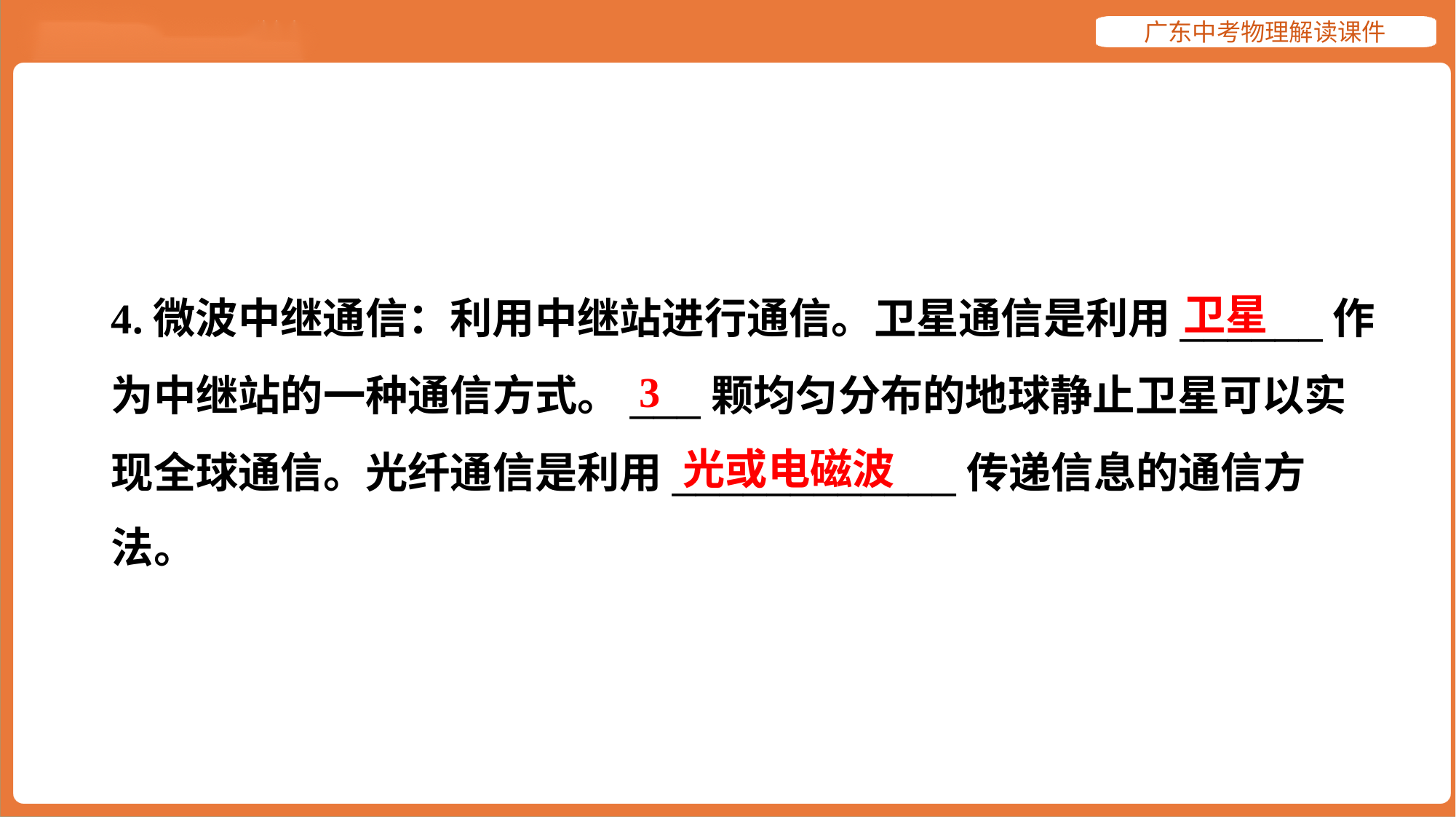

卫星
4.微波中继通信：利用中继站进行通信。卫星通信是利用______作
为中继站的一种通信方式。___颗均匀分布的地球静止卫星可以实
现全球通信。光纤通信是利用____________传递信息的通信方
法。#4
3
光或电磁波